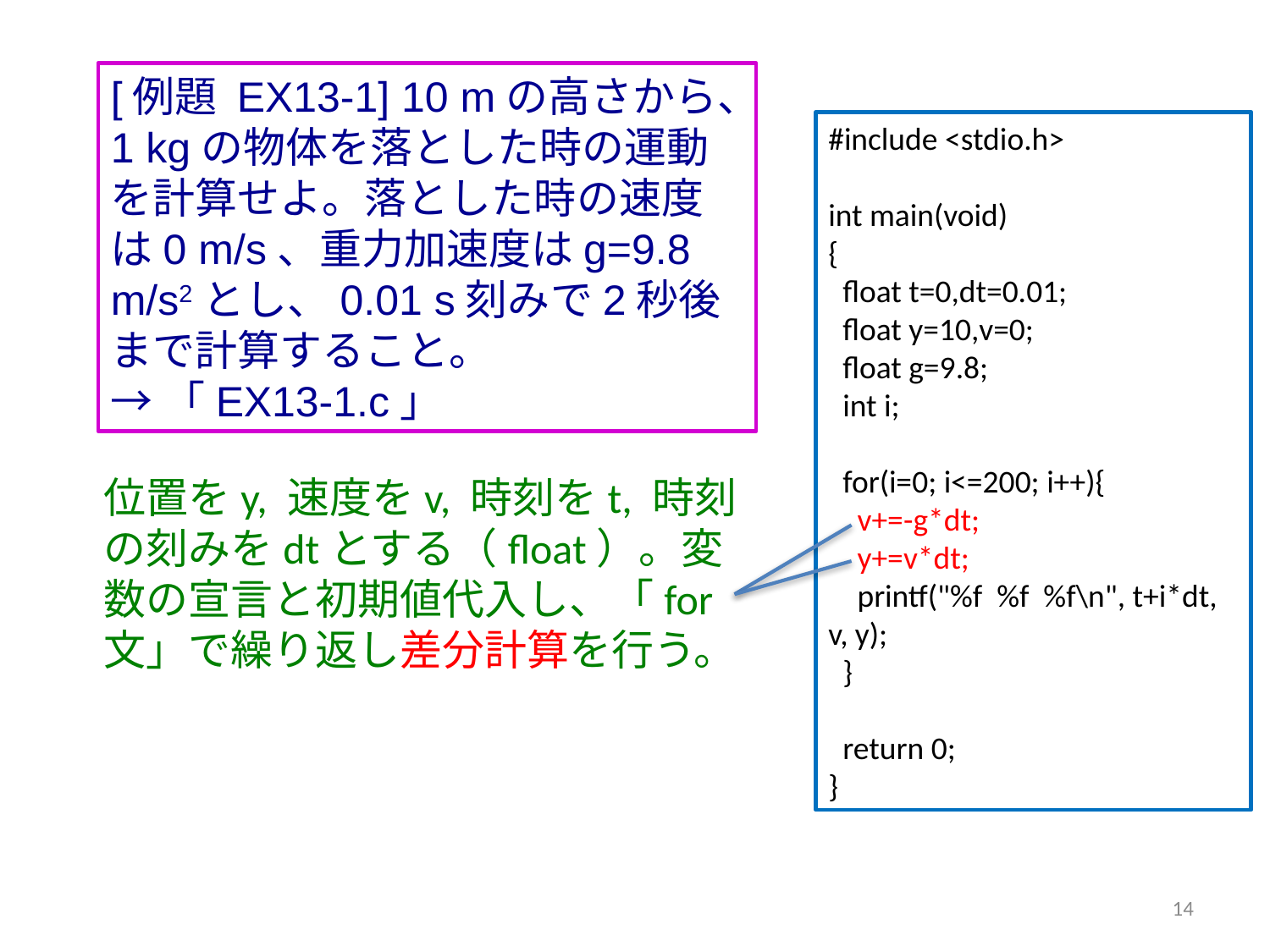

[例題 EX13-1] 10 mの高さから、1 kgの物体を落とした時の運動を計算せよ。落とした時の速度は0 m/s、重力加速度はg=9.8 m/s2とし、0.01 s刻みで2秒後まで計算すること。
→「EX13-1.c」
#include <stdio.h>

int main(void)
{
  float t=0,dt=0.01;
  float y=10,v=0;
  float g=9.8;
  int i;

  for(i=0; i<=200; i++){
    v+=-g*dt;
    y+=v*dt;
    printf("%f  %f  %f\n", t+i*dt, v, y);
  }

  return 0;
}
位置をy, 速度をv, 時刻をt, 時刻の刻みをdtとする（float）。変数の宣言と初期値代入し、「for文」で繰り返し差分計算を行う。
14